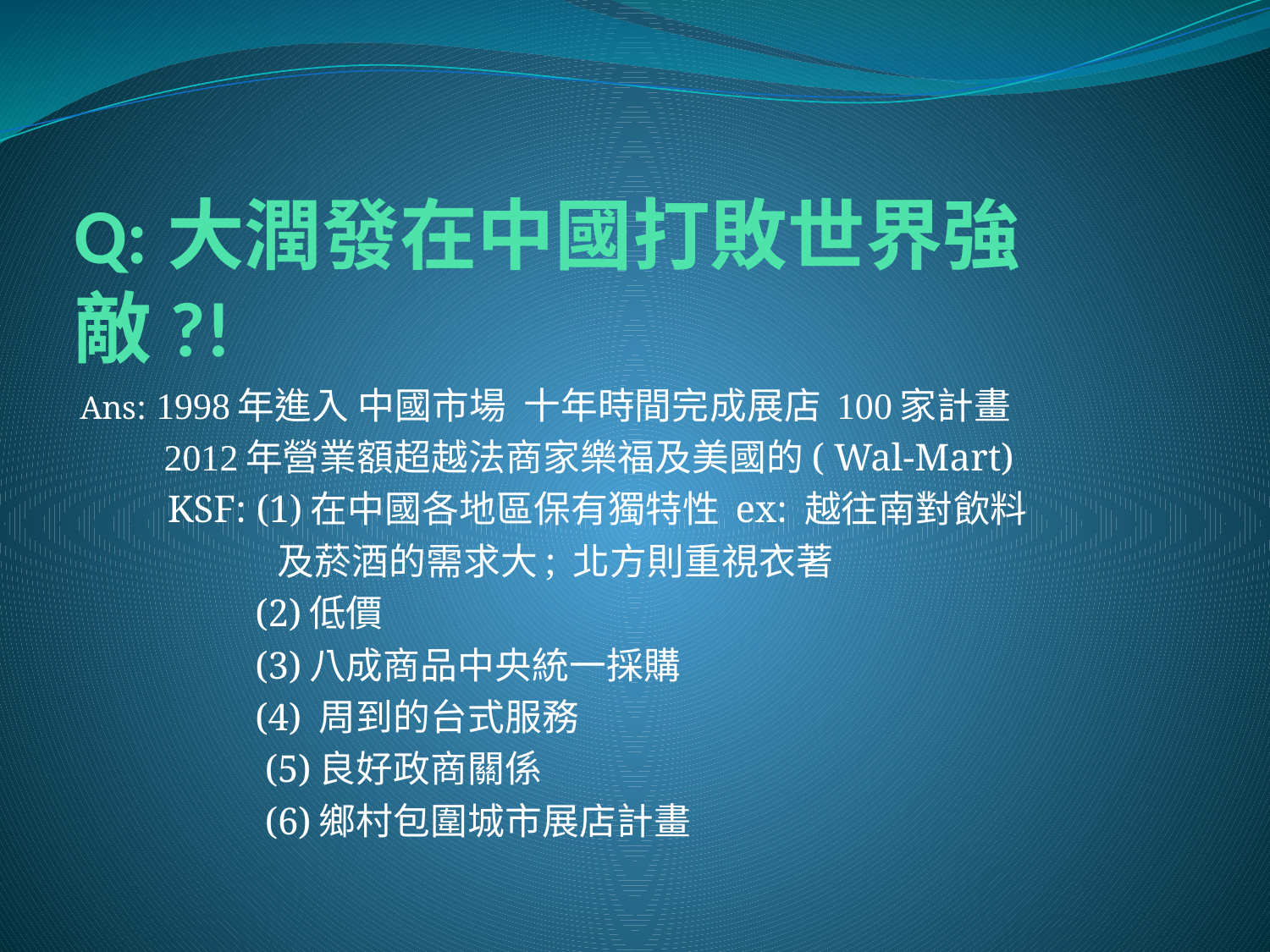

# Q:大潤發在中國打敗世界強敵?!
Ans: 1998年進入 中國市場  十年時間完成展店 100家計畫
         2012年營業額超越法商家樂福及美國的( Wal-Mart)
         KSF: (1)在中國各地區保有獨特性 ex: 越往南對飲料
                       及菸酒的需求大; 北方則重視衣著
                  (2)低價
                  (3)八成商品中央統一採購
                  (4) 周到的台式服務
                   (5)良好政商關係
                   (6)鄉村包圍城市展店計畫